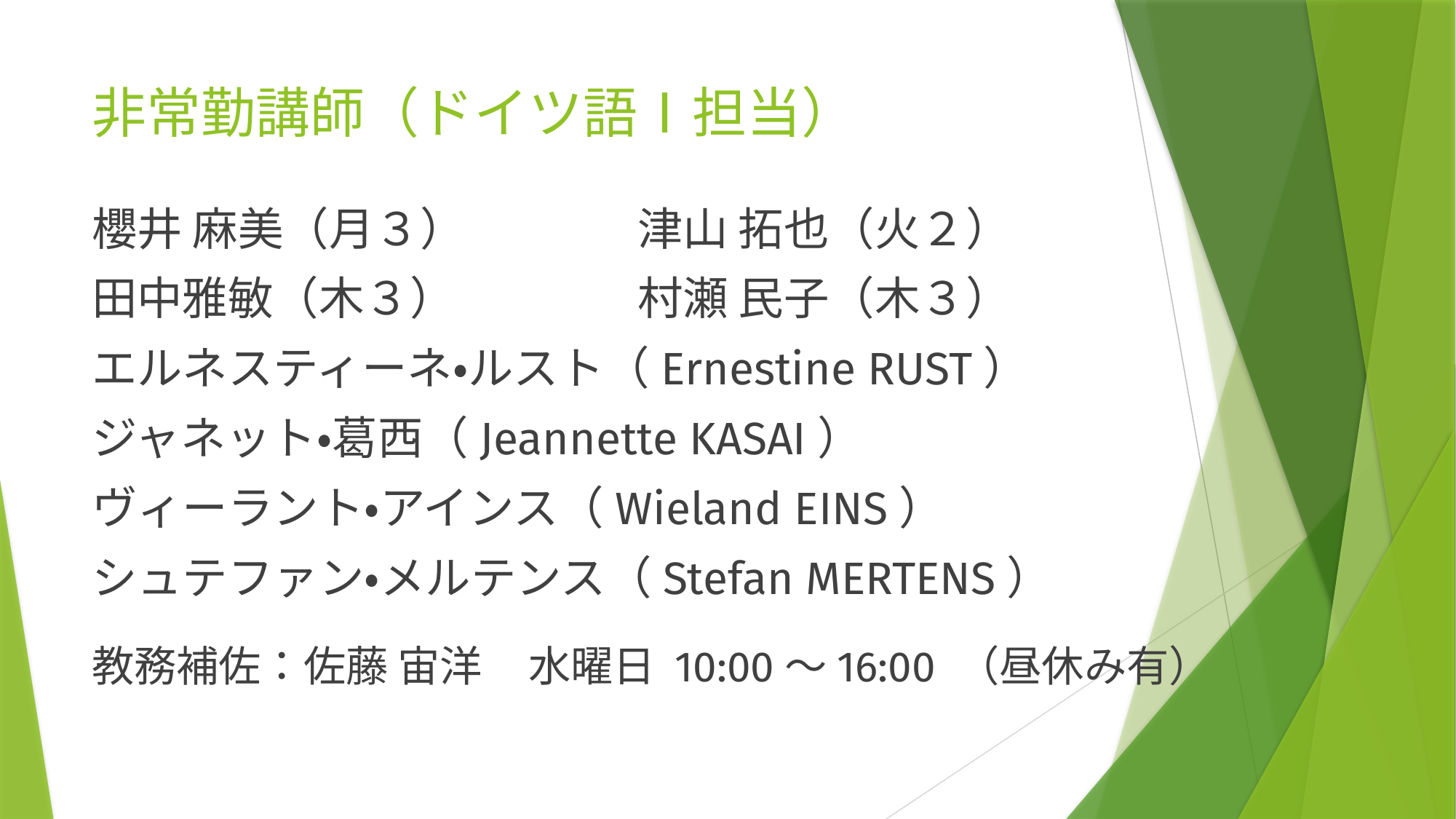

# 非常勤講師（ドイツ語Ⅰ担当）
櫻井 麻美（月３）		津山 拓也（火２）
田中雅敏（木３）		村瀬 民子（木３）
エルネスティーネ・ルスト（Ernestine RUST）
ジャネット・葛西（Jeannette KASAI）
ヴィーラント・アインス（Wieland EINS）
シュテファン・メルテンス（Stefan MERTENS）
教務補佐：佐藤 宙洋	水曜日 10:00～16:00 （昼休み有）